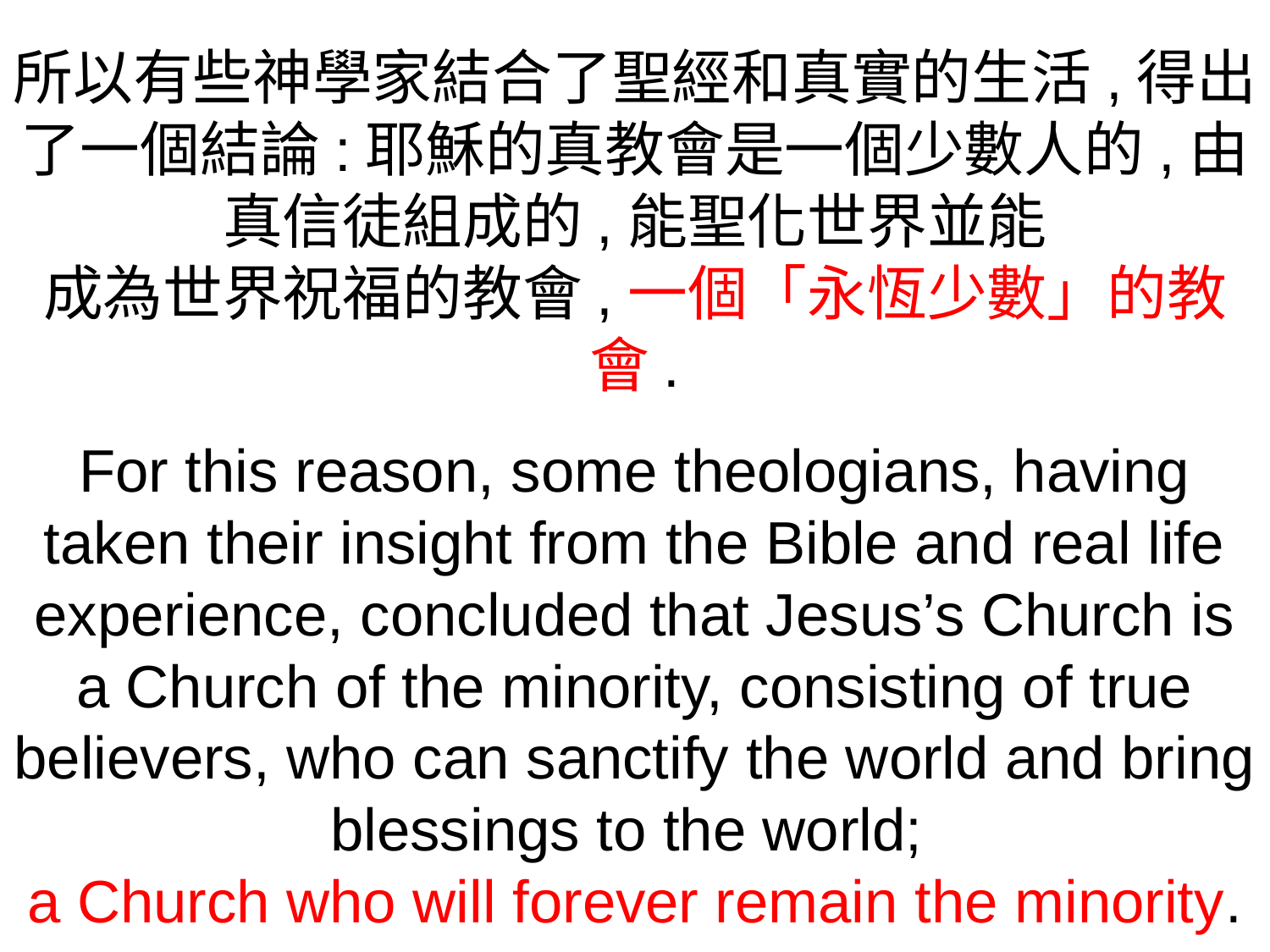

所以有些神學家結合了聖經和真實的生活,得出了一個結論:耶穌的真教會是一個少數人的,由真信徒組成的,能聖化世界並能
成為世界祝福的教會,一個「永恆少數」的教會.
For this reason, some theologians, having taken their insight from the Bible and real life experience, concluded that Jesus’s Church is a Church of the minority, consisting of true believers, who can sanctify the world and bring blessings to the world;
a Church who will forever remain the minority.